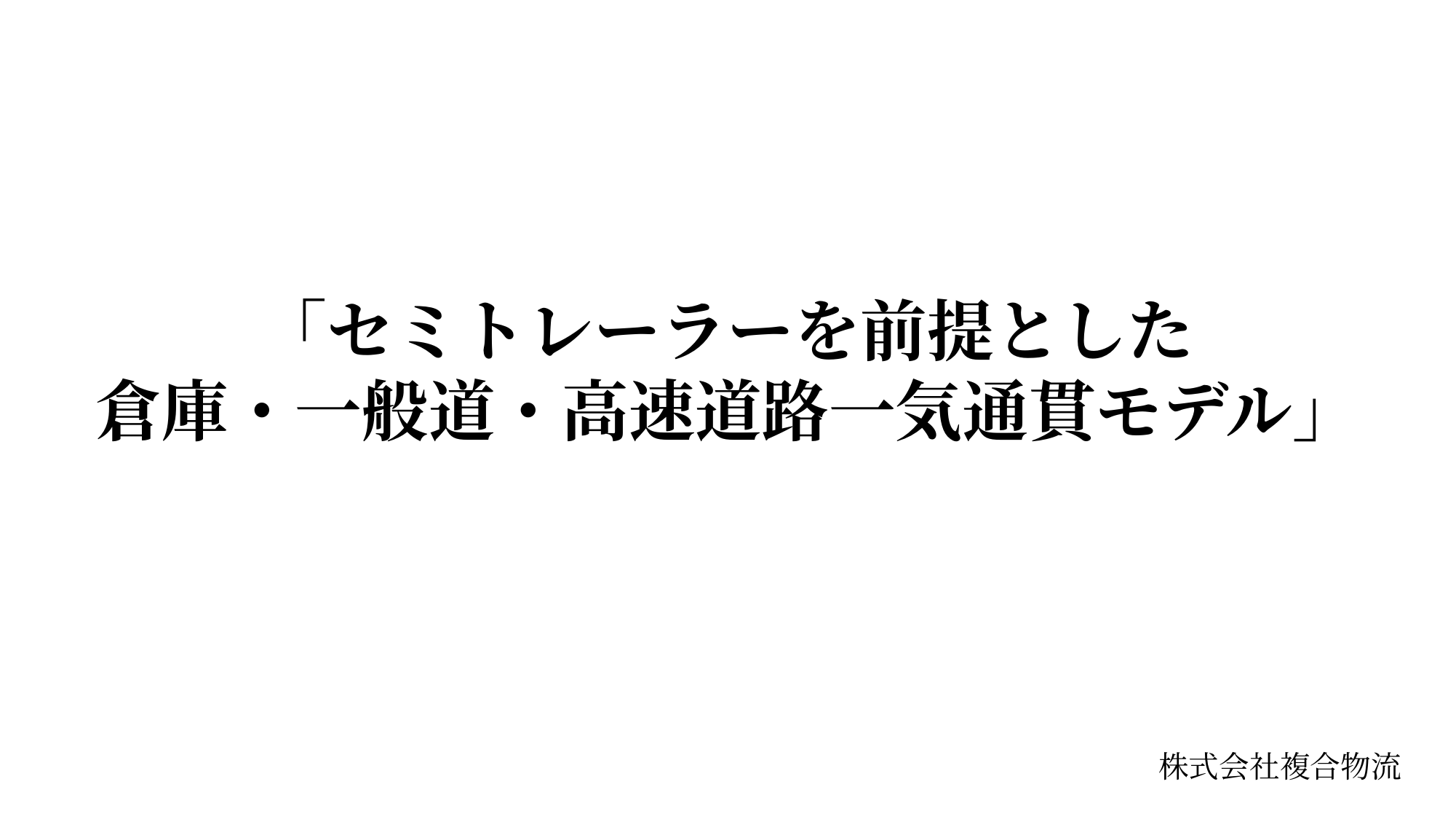

「セミトレーラーを前提とした
倉庫・一般道・高速道路一気通貫モデル」
株式会社複合物流